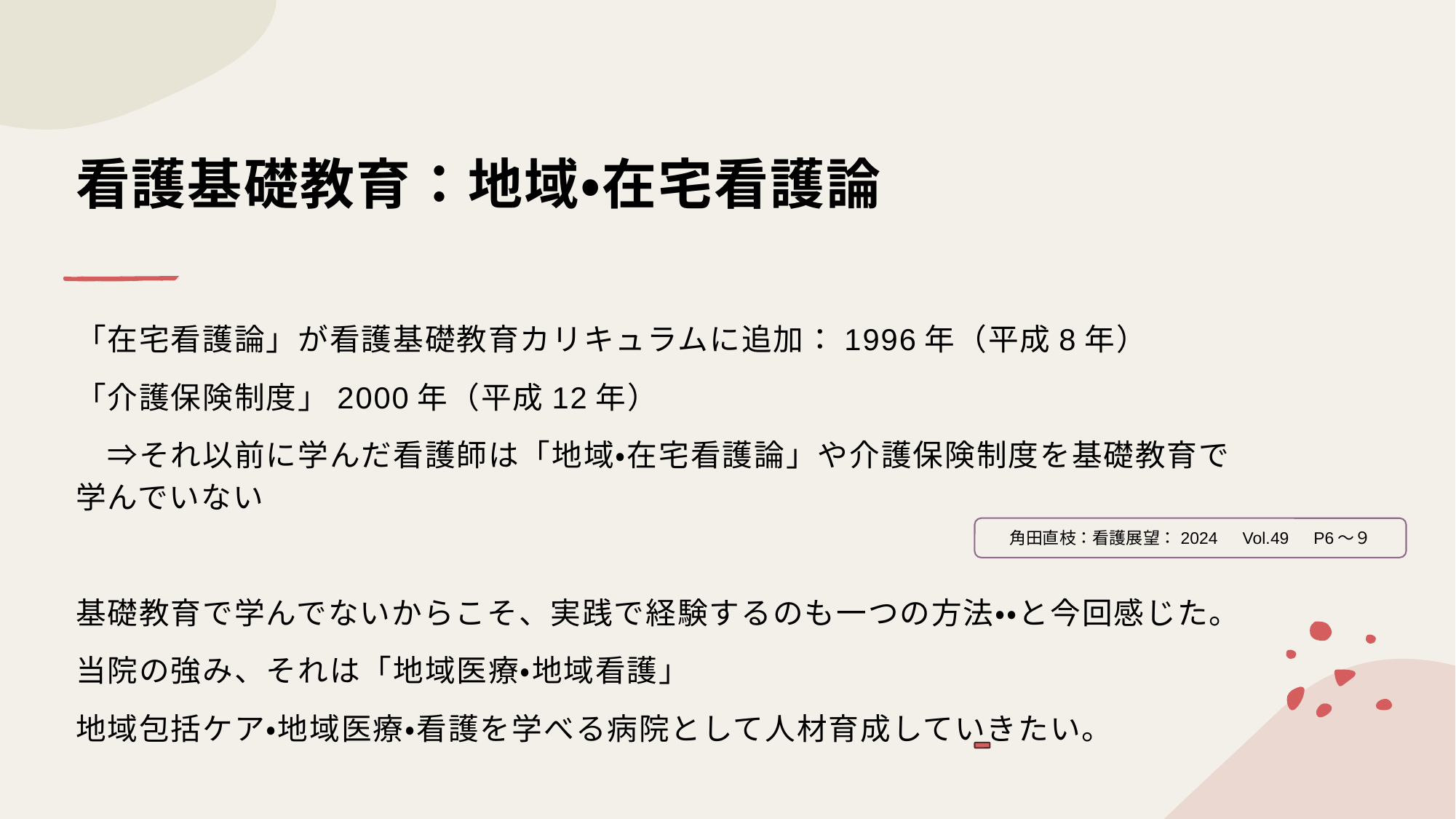

# 看護基礎教育：地域・在宅看護論
「在宅看護論」が看護基礎教育カリキュラムに追加：1996年（平成8年）
「介護保険制度」2000年（平成12年）
　⇒それ以前に学んだ看護師は「地域・在宅看護論」や介護保険制度を基礎教育で学んでいない

基礎教育で学んでないからこそ、実践で経験するのも一つの方法・・と今回感じた。
当院の強み、それは「地域医療・地域看護」
地域包括ケア・地域医療・看護を学べる病院として人材育成していきたい。
角田直枝：看護展望：2024　Vol.49　P6～９